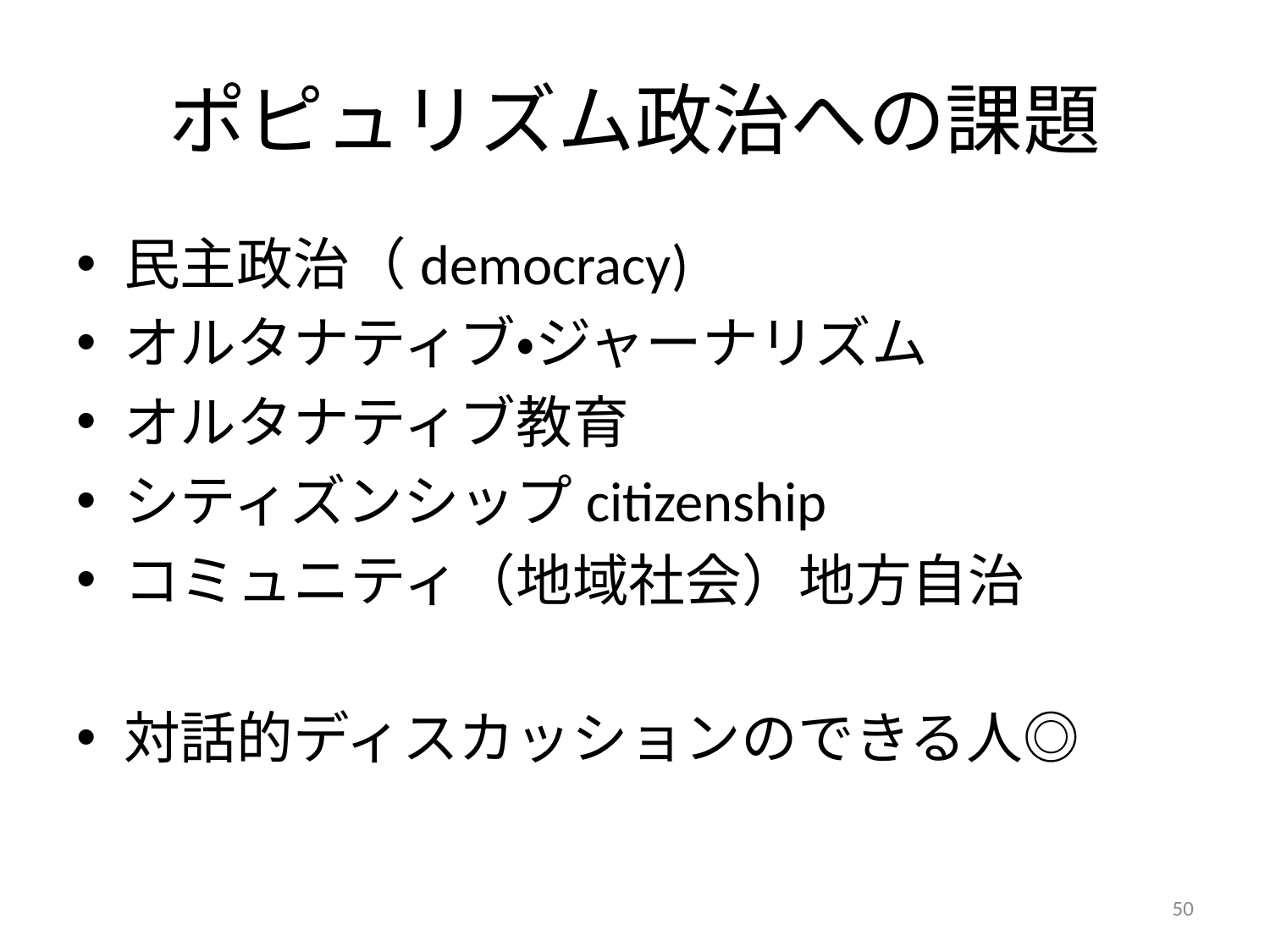

# ポピュリズム政治への課題
民主政治（democracy)
オルタナティブ・ジャーナリズム
オルタナティブ教育
シティズンシップcitizenship
コミュニティ（地域社会）地方自治

対話的ディスカッションのできる人◎

50